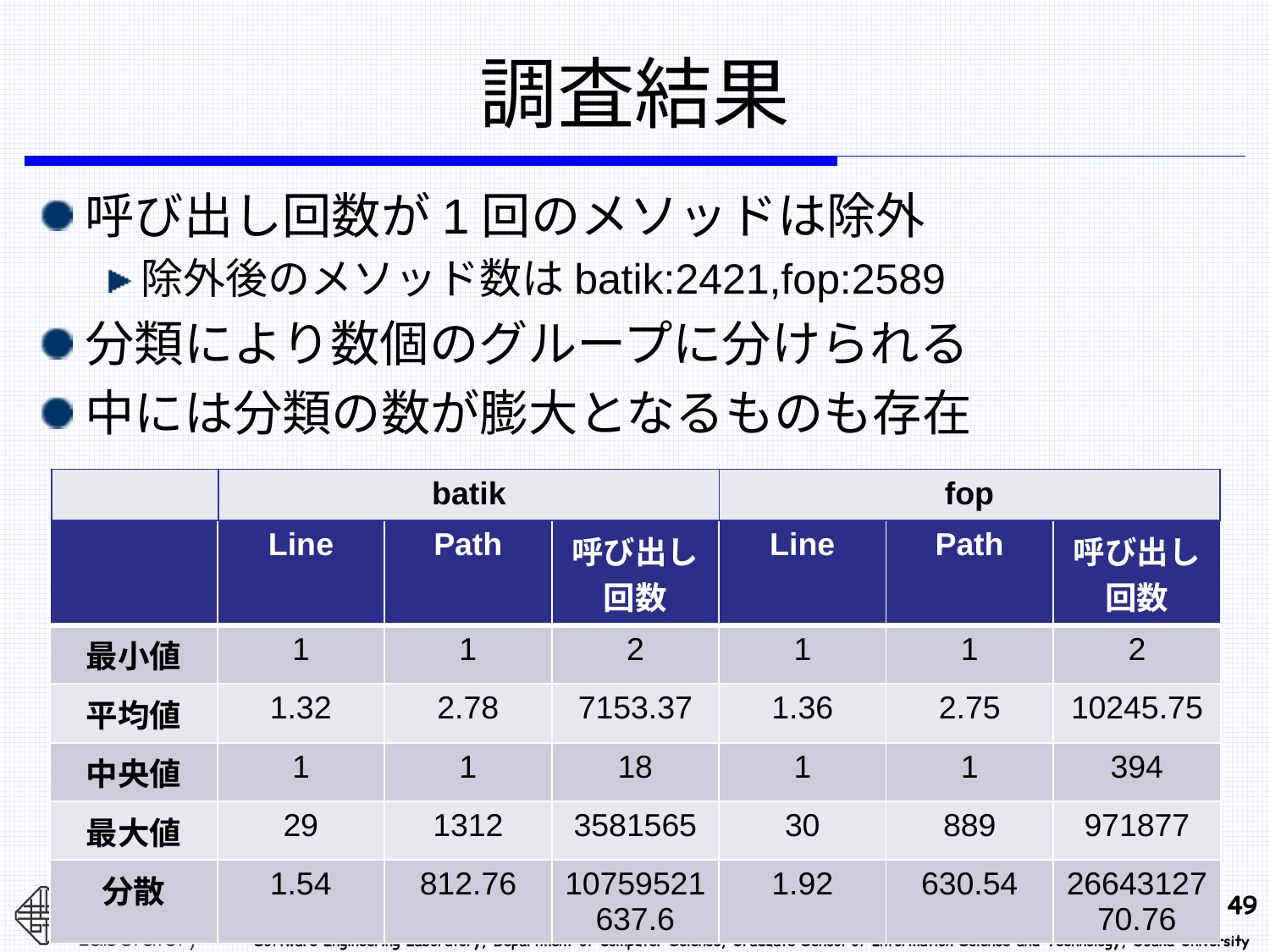

# 調査結果
呼び出し回数が1回のメソッドは除外
除外後のメソッド数はbatik:2421,fop:2589
分類により数個のグループに分けられる
中には分類の数が膨大となるものも存在
|  | batik | fop |
| --- | --- | --- |
|  | Line | Path | 呼び出し回数 | Line | Path | 呼び出し回数 |
| --- | --- | --- | --- | --- | --- | --- |
| 最小値 | 1 | 1 | 2 | 1 | 1 | 2 |
| 平均値 | 1.32 | 2.78 | 7153.37 | 1.36 | 2.75 | 10245.75 |
| 中央値 | 1 | 1 | 18 | 1 | 1 | 394 |
| 最大値 | 29 | 1312 | 3581565 | 30 | 889 | 971877 |
| 分散 | 1.54 | 812.76 | 10759521637.6 | 1.92 | 630.54 | 2664312770.76 |